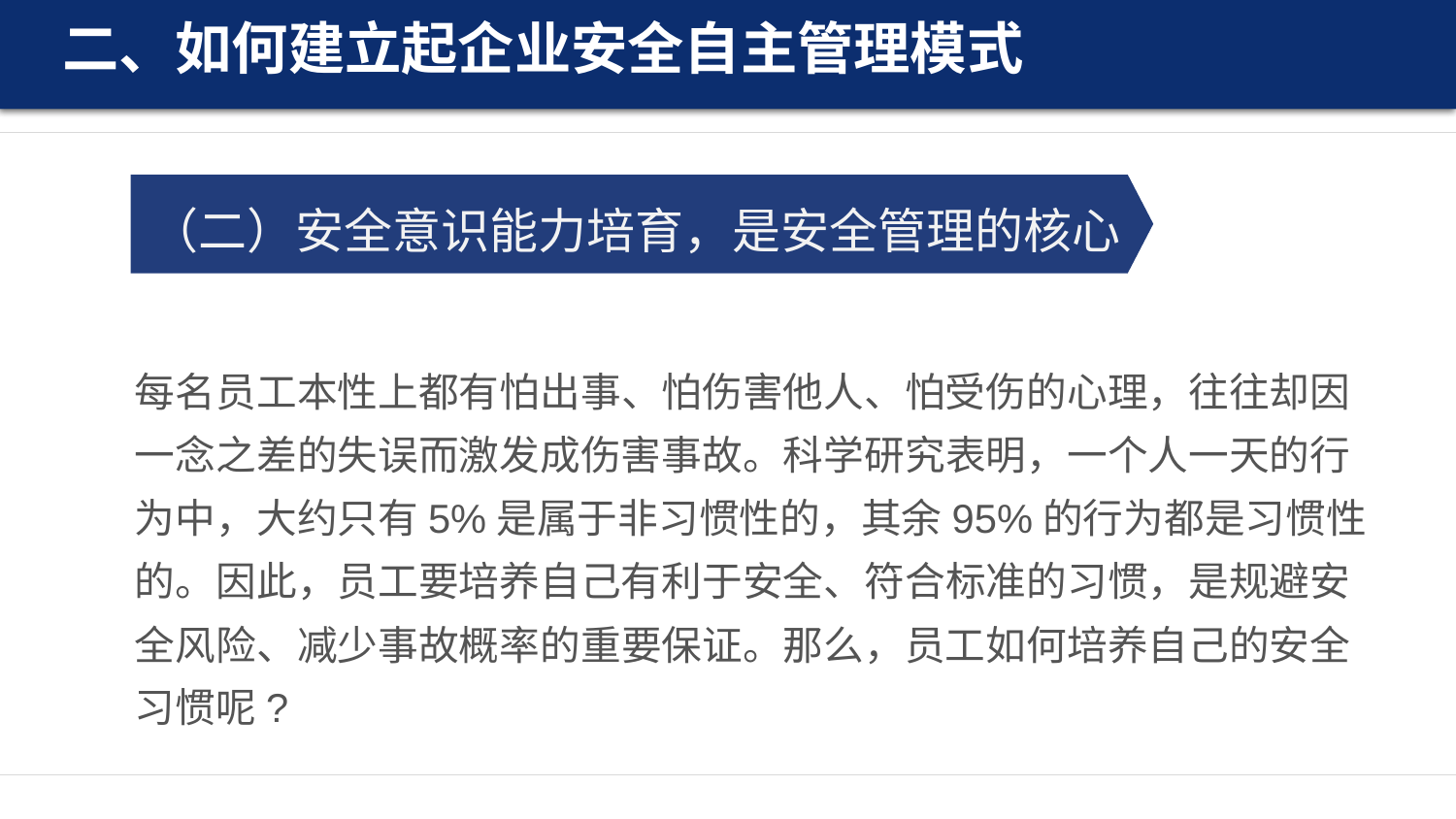

二、如何建立起企业安全自主管理模式
（二）安全意识能力培育，是安全管理的核心
每名员工本性上都有怕出事、怕伤害他人、怕受伤的心理，往往却因一念之差的失误而激发成伤害事故。科学研究表明，一个人一天的行为中，大约只有5%是属于非习惯性的，其余95%的行为都是习惯性的。因此，员工要培养自己有利于安全、符合标准的习惯，是规避安全风险、减少事故概率的重要保证。那么，员工如何培养自己的安全习惯呢?